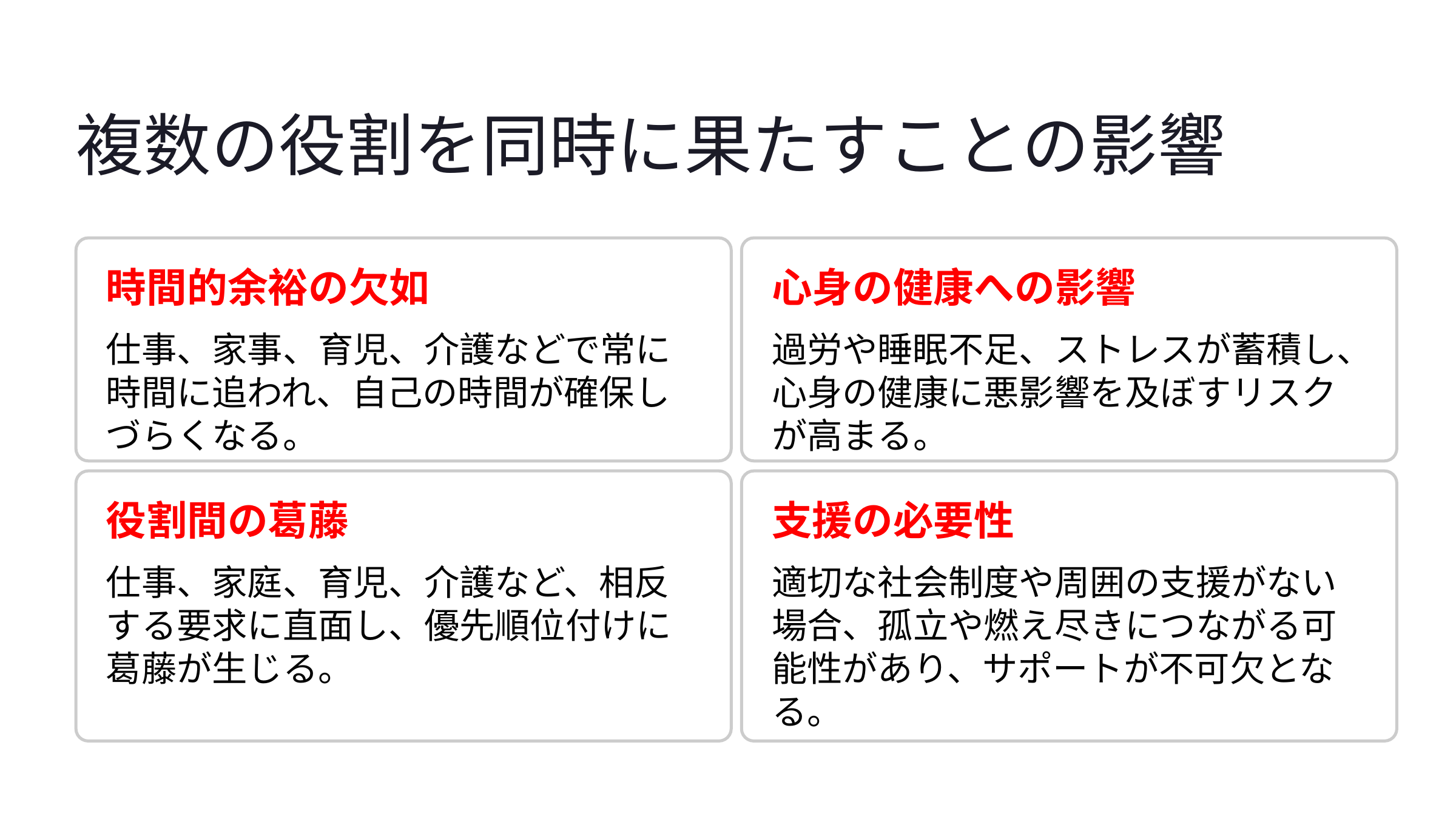

複数の役割を同時に果たすことの影響

時間的余裕の欠如
心身の健康への影響
仕事、家事、育児、介護などで常に時間に追われ、自己の時間が確保しづらくなる。
過労や睡眠不足、ストレスが蓄積し、心身の健康に悪影響を及ぼすリスクが高まる。

役割間の葛藤
支援の必要性
仕事、家庭、育児、介護など、相反する要求に直面し、優先順位付けに葛藤が生じる。
適切な社会制度や周囲の支援がない場合、孤立や燃え尽きにつながる可能性があり、サポートが不可欠となる。